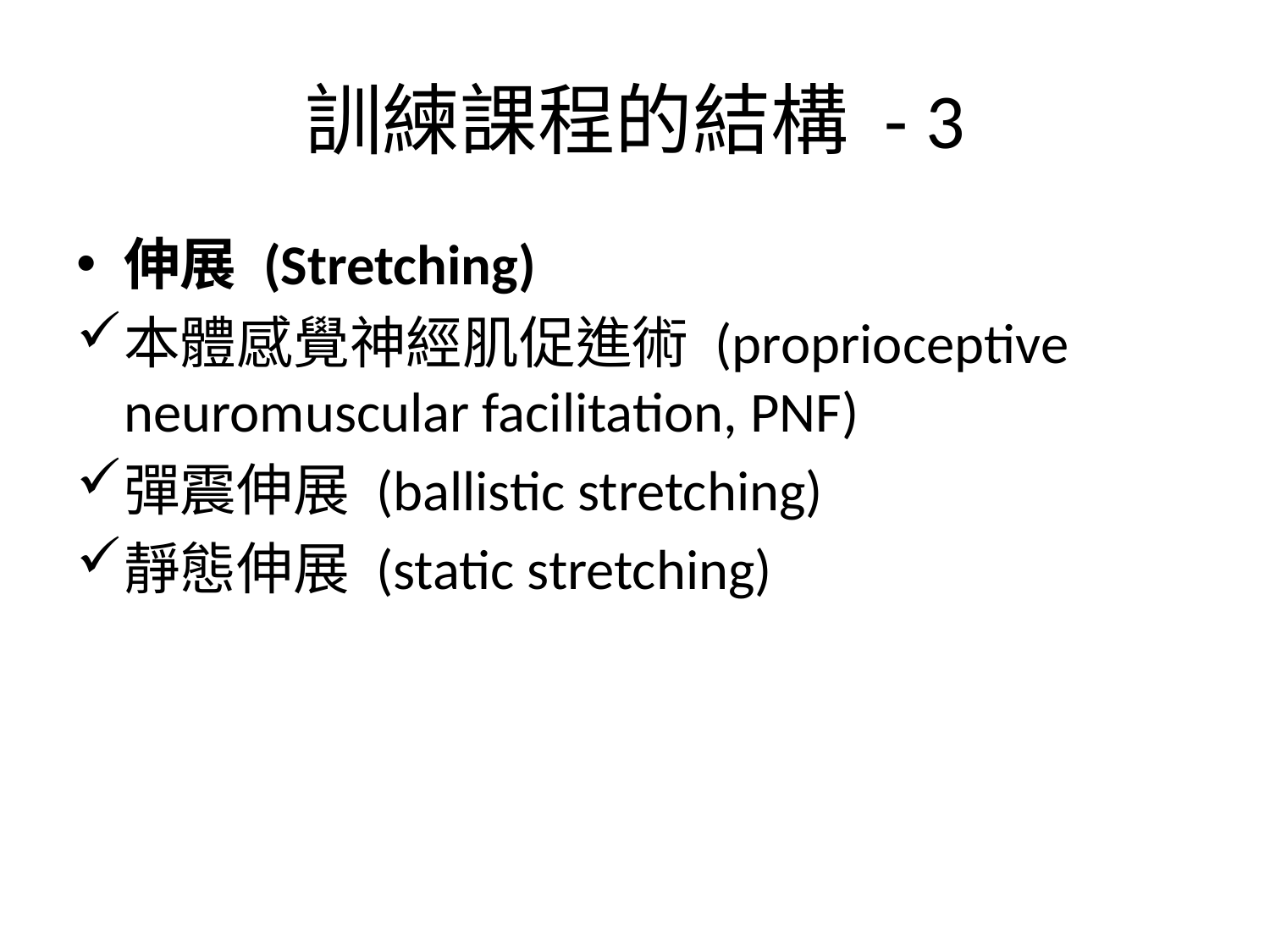

# 訓練課程的結構 - 3
伸展 (Stretching)
本體感覺神經肌促進術 (proprioceptive neuromuscular facilitation, PNF)
彈震伸展 (ballistic stretching)
靜態伸展 (static stretching)